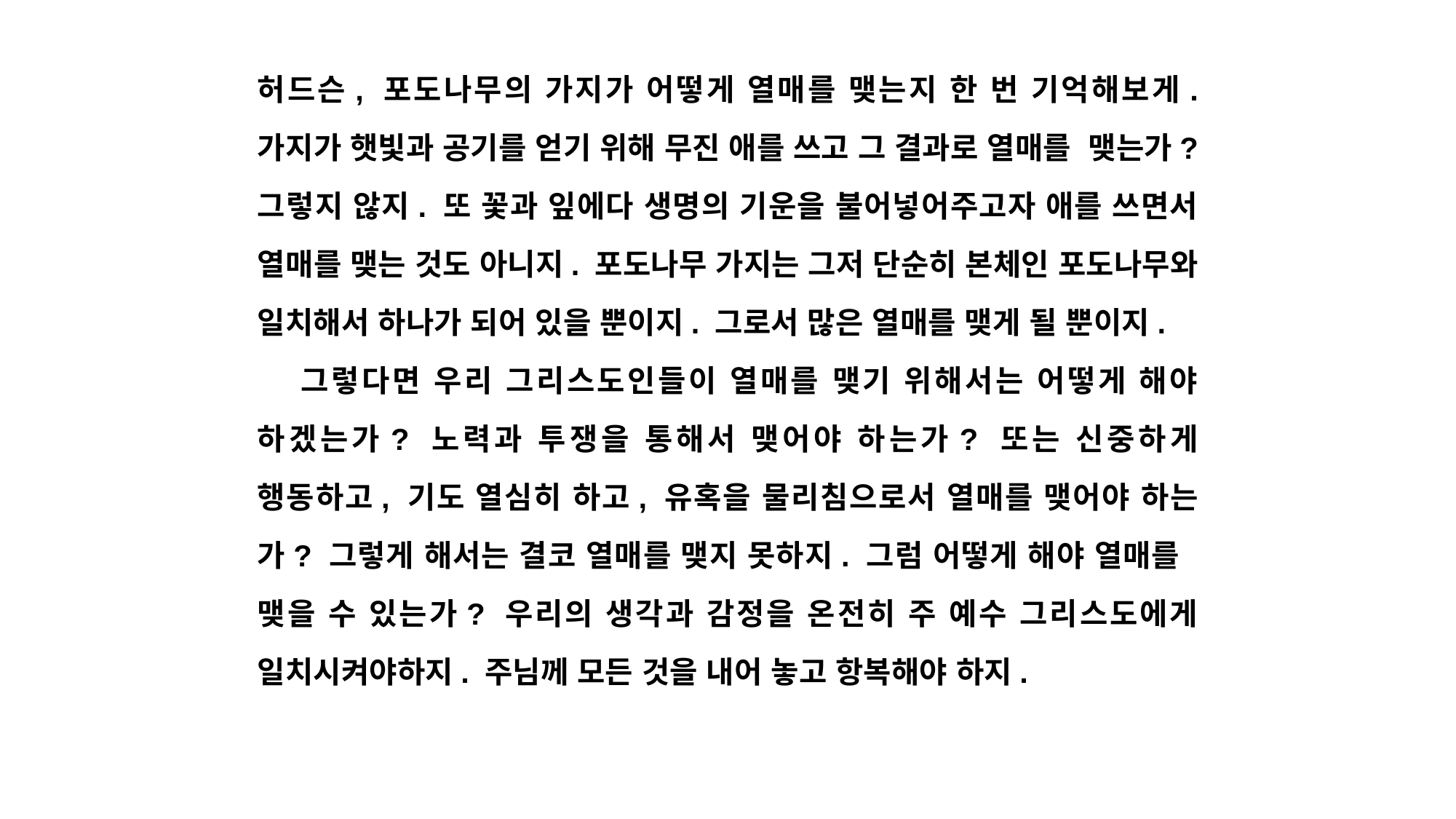

허드슨, 포도나무의 가지가 어떻게 열매를 맺는지 한 번 기억해보게. 가지가 햇빛과 공기를 얻기 위해 무진 애를 쓰고 그 결과로 열매를  맺는가? 그렇지 않지. 또 꽃과 잎에다 생명의 기운을 불어넣어주고자 애를 쓰면서 열매를 맺는 것도 아니지. 포도나무 가지는 그저 단순히 본체인 포도나무와 일치해서 하나가 되어 있을 뿐이지. 그로서 많은 열매를 맺게 될 뿐이지.
	그렇다면 우리 그리스도인들이 열매를 맺기 위해서는 어떻게 해야 하겠는가? 노력과 투쟁을 통해서 맺어야 하는가? 또는 신중하게 행동하고, 기도 열심히 하고, 유혹을 물리침으로서 열매를 맺어야 하는가? 그렇게 해서는 결코 열매를 맺지 못하지. 그럼 어떻게 해야 열매를   맺을 수 있는가? 우리의 생각과 감정을 온전히 주 예수 그리스도에게 일치시켜야하지. 주님께 모든 것을 내어 놓고 항복해야 하지.